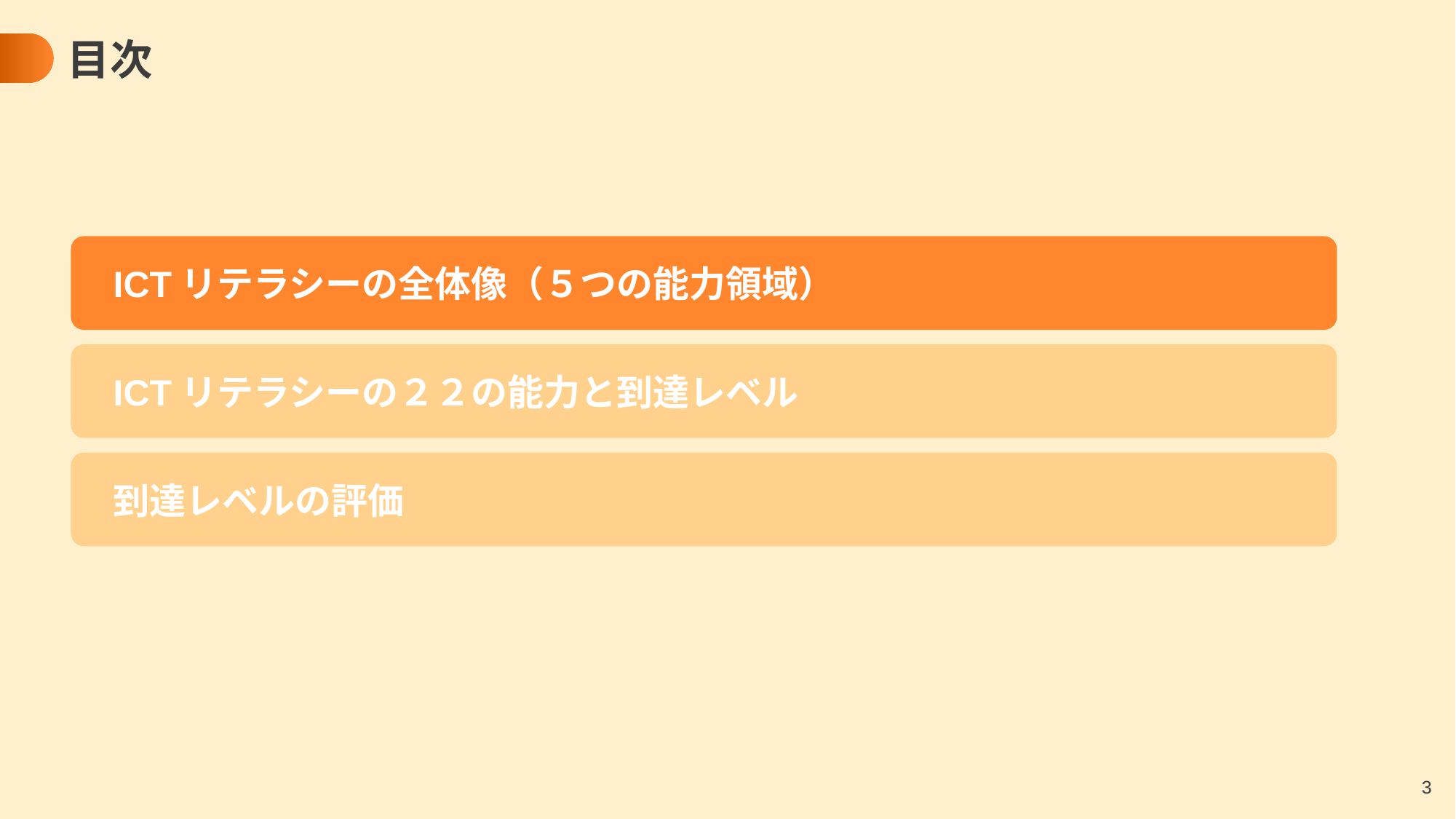

ICTリテラシーの全体像（５つの能力領域）
ICTリテラシーの２２の能力と到達レベル
到達レベルの評価